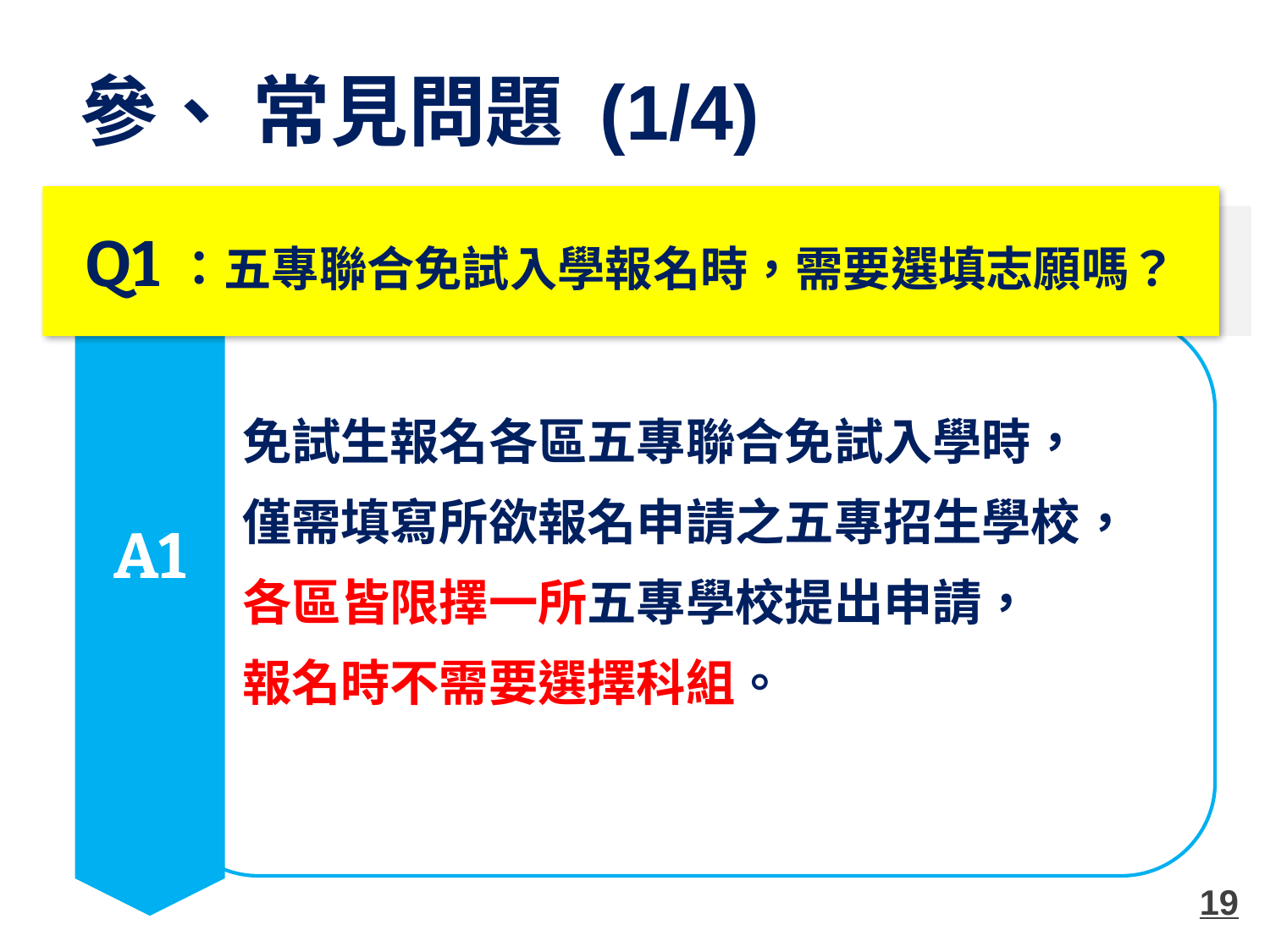

參、 常見問題 (1/4)
Q1：五專聯合免試入學報名時，需要選填志願嗎？

免試生報名各區五專聯合免試入學時，
僅需填寫所欲報名申請之五專招生學校，
各區皆限擇一所五專學校提出申請，
報名時不需要選擇科組。

A1
19